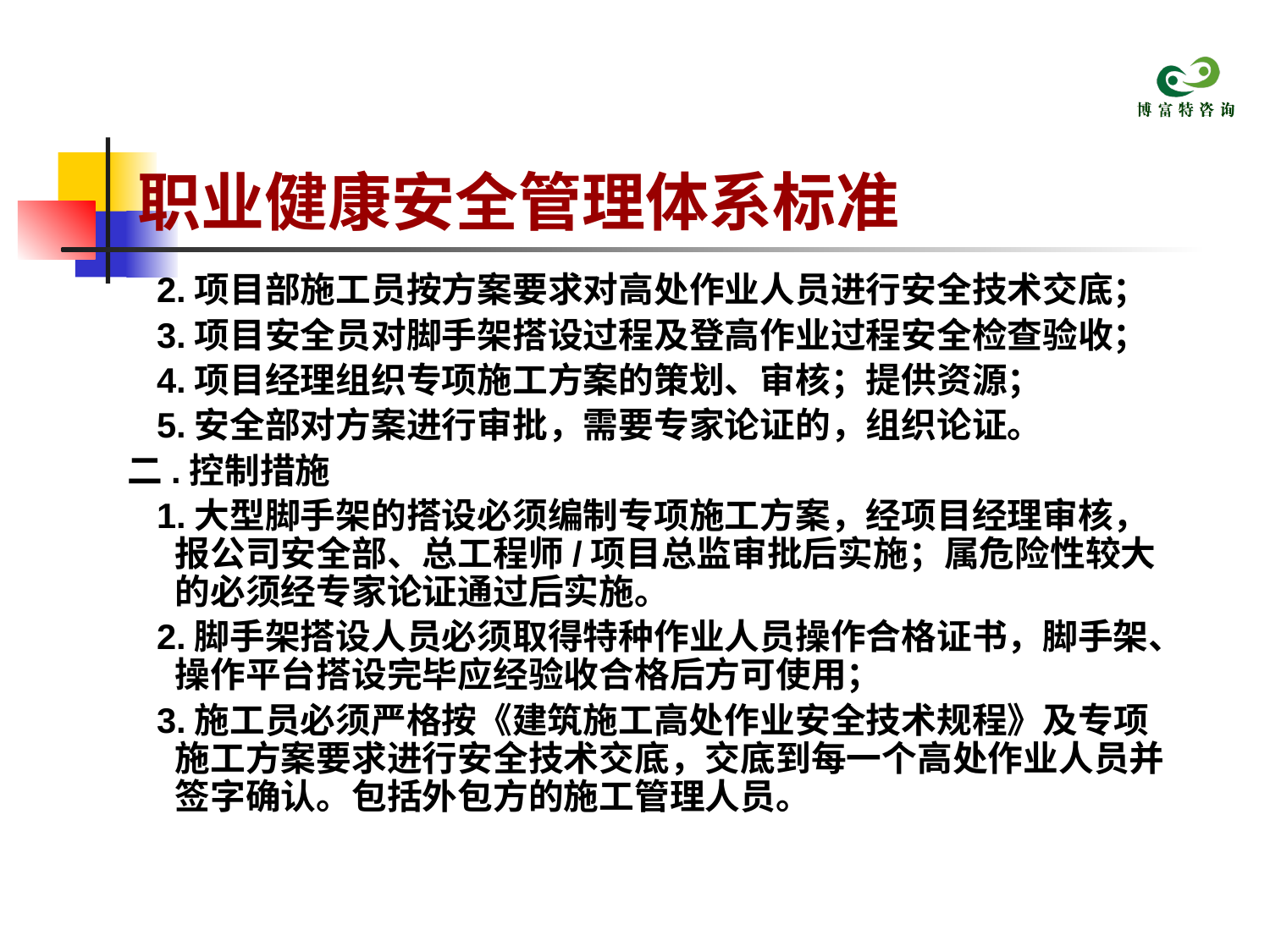

# 职业健康安全管理体系标准
   2.项目部施工员按方案要求对高处作业人员进行安全技术交底；
   3.项目安全员对脚手架搭设过程及登高作业过程安全检查验收；
   4.项目经理组织专项施工方案的策划、审核；提供资源；
   5.安全部对方案进行审批，需要专家论证的，组织论证。
二.控制措施
   1.大型脚手架的搭设必须编制专项施工方案，经项目经理审核，报公司安全部、总工程师/项目总监审批后实施；属危险性较大的必须经专家论证通过后实施。
   2.脚手架搭设人员必须取得特种作业人员操作合格证书，脚手架、操作平台搭设完毕应经验收合格后方可使用；
   3.施工员必须严格按《建筑施工高处作业安全技术规程》及专项施工方案要求进行安全技术交底，交底到每一个高处作业人员并签字确认。包括外包方的施工管理人员。
82